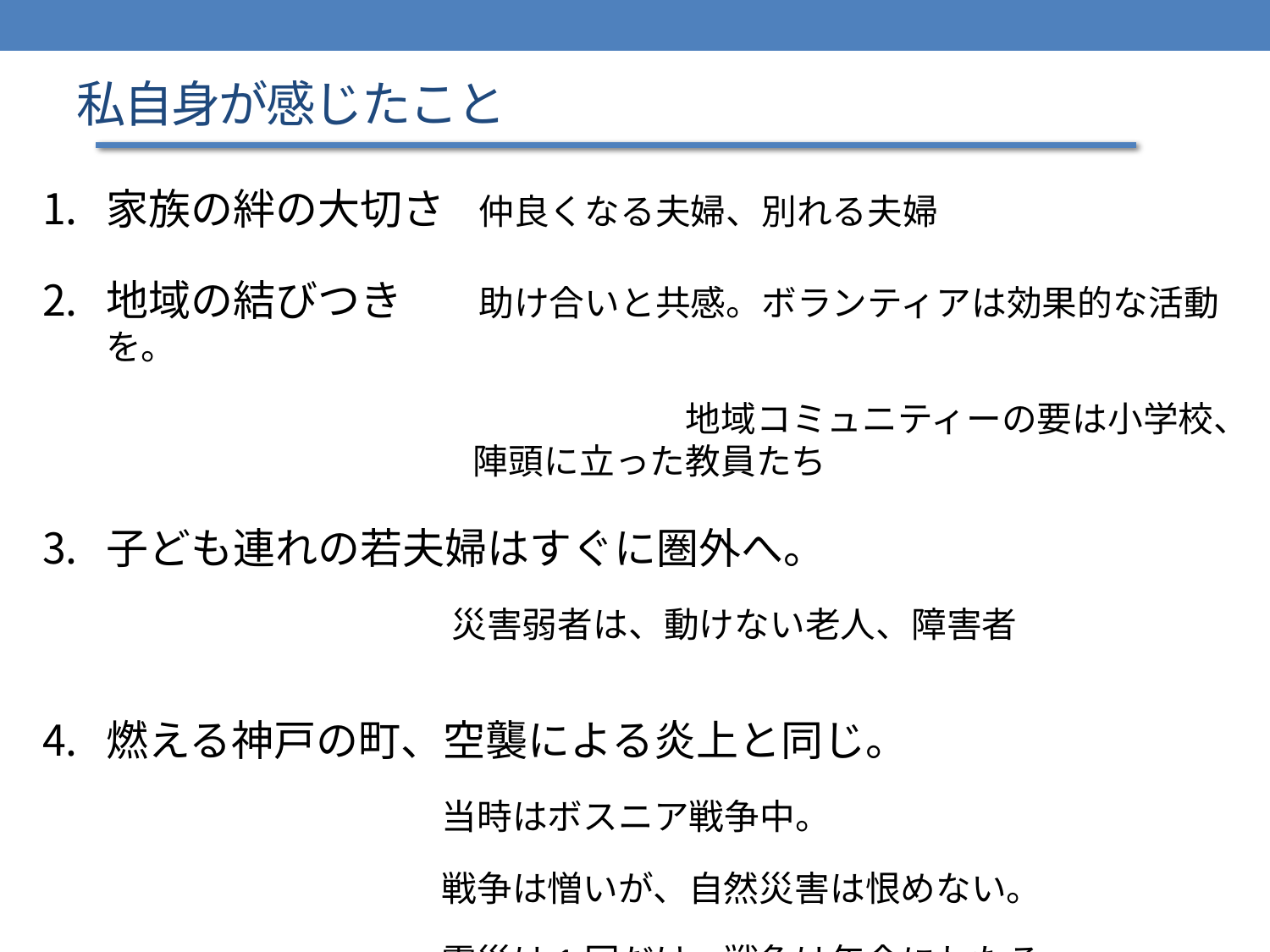

# 私自身が感じたこと
家族の絆の大切さ	仲良くなる夫婦、別れる夫婦
地域の結びつき	助け合いと共感。ボランティアは効果的な活動を。
				地域コミュニティーの要は小学校、陣頭に立った教員たち
子ども連れの若夫婦はすぐに圏外へ。
	災害弱者は、動けない老人、障害者
燃える神戸の町、空襲による炎上と同じ。
	当時はボスニア戦争中。
	戦争は憎いが、自然災害は恨めない。
	震災は1回だけ、戦争は年余にわたる。

ルミナリエの点灯で、一段落。
最も役立ったものは、　靴。